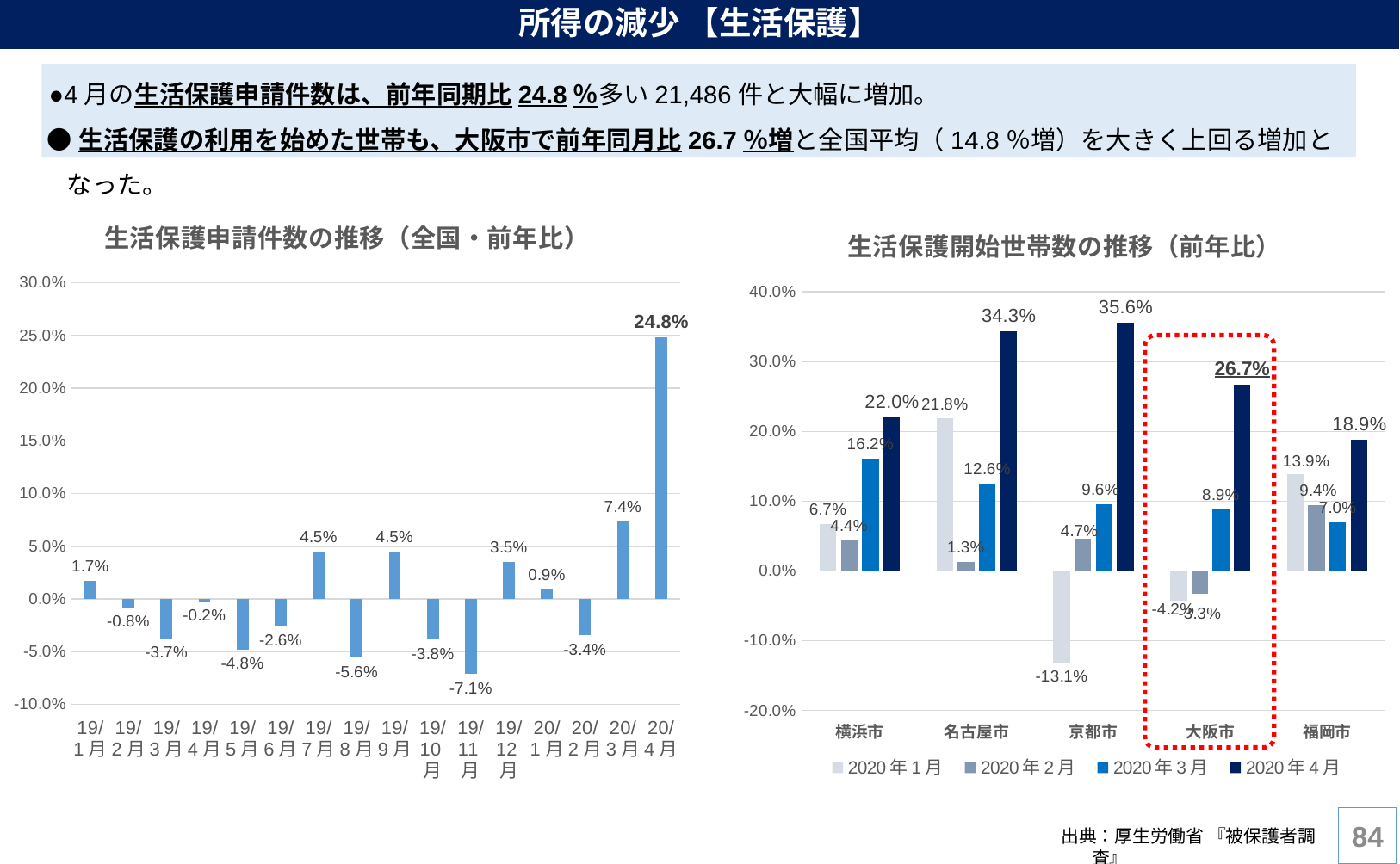

# 所得の減少 【生活保護】
 ●4月の生活保護申請件数は、前年同期比24.8％多い21,486件と大幅に増加。
 ●生活保護の利用を始めた世帯も、大阪市で前年同月比26.7％増と全国平均（14.8％増）を大きく上回る増加となった。

### Chart: 生活保護申請件数の推移（全国・前年比）

| Category |  |
|---|---|
| 19/1月 | 0.017435784610307464 |
| 19/2月 | -0.007963392167350092 |
| 19/3月 | -0.03731379971486161 |
| 19/4月 | -0.002144927536231884 |
| 19/5月 | -0.04796059867068331 |
| 19/6月 | -0.02590224341606156 |
| 19/7月 | 0.04493904167848029 |
| 19/8月 | -0.055861281279202576 |
| 19/9月 | 0.04524836198689589 |
| 19/10月 | -0.038338154088877203 |
| 19/11月 | -0.0712606891033655 |
| 19/12月 | 0.03490890559306918 |
| 20/1月 | 0.008757703535517353 |
| 20/2月 | -0.0344455759899359 |
| 20/3月 | 0.07374119088959248 |
| 20/4月 | 0.248242607116699 |

### Chart: 生活保護開始世帯数の推移（前年比）

| Category | 2020年1月 | 2020年2月 | 2020年3月 | 2020年4月 |
|---|---|---|---|---|
| 横浜市 | 0.06719999999999993 | 0.04384485666104543 | 0.16156462585034004 | 0.22007042253521125 |
| 名古屋市 | 0.2183098591549295 | 0.012526096033402823 | 0.125673249551167 | 0.34347826086956523 |
| 京都市 | -0.1311475409836066 | 0.046762589928057485 | 0.09570957095709565 | 0.35627530364372473 |
| 大阪市 | -0.04236540158870261 | -0.03309481216457966 | 0.08850289495450792 | 0.26747967479674806 |
| 福岡市 | 0.13879003558718872 | 0.09411764705882364 | 0.07006369426751591 | 0.18858560794044665 |
84
出典：厚生労働省 『被保護者調査』